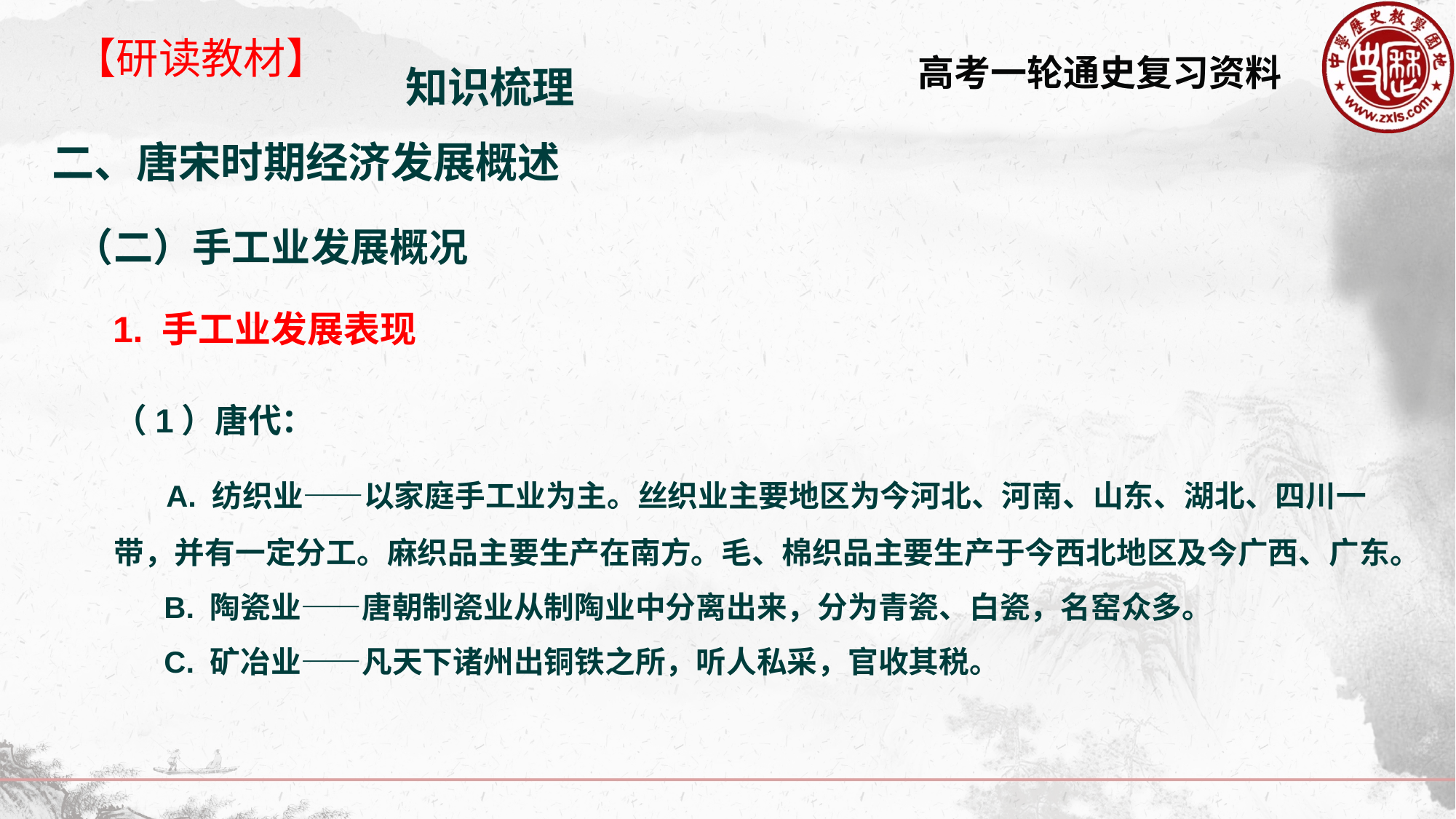

【研读教材】
知识梳理
二、唐宋时期经济发展概述
（二）手工业发展概况
1. 手工业发展表现
（1）唐代：
     A. 纺织业——以家庭手工业为主。丝织业主要地区为今河北、河南、山东、湖北、四川一带，并有一定分工。麻织品主要生产在南方。毛、棉织品主要生产于今西北地区及今广西、广东。
      B. 陶瓷业——唐朝制瓷业从制陶业中分离出来，分为青瓷、白瓷，名窑众多。
      C. 矿冶业——凡天下诸州出铜铁之所，听人私采，官收其税。